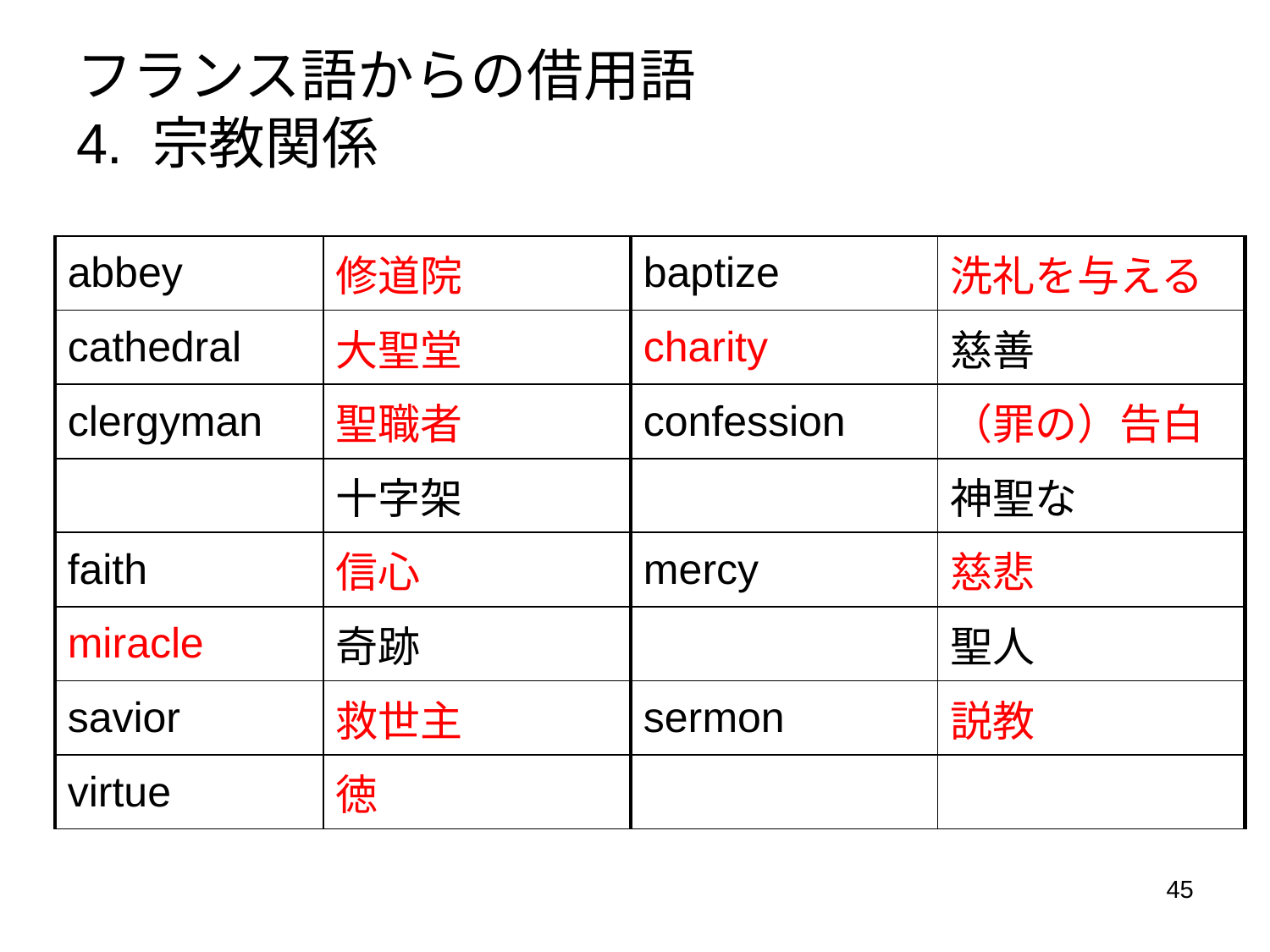

フランス語からの借用語
4. 宗教関係
| abbey | 修道院 | baptize | 洗礼を与える |
| --- | --- | --- | --- |
| cathedral | 大聖堂 | charity | 慈善 |
| clergyman | 聖職者 | confession | （罪の）告白 |
|  | 十字架 |  | 神聖な |
| faith | 信心 | mercy | 慈悲 |
| miracle | 奇跡 |  | 聖人 |
| savior | 救世主 | sermon | 説教 |
| virtue | 徳 |  |  |
45